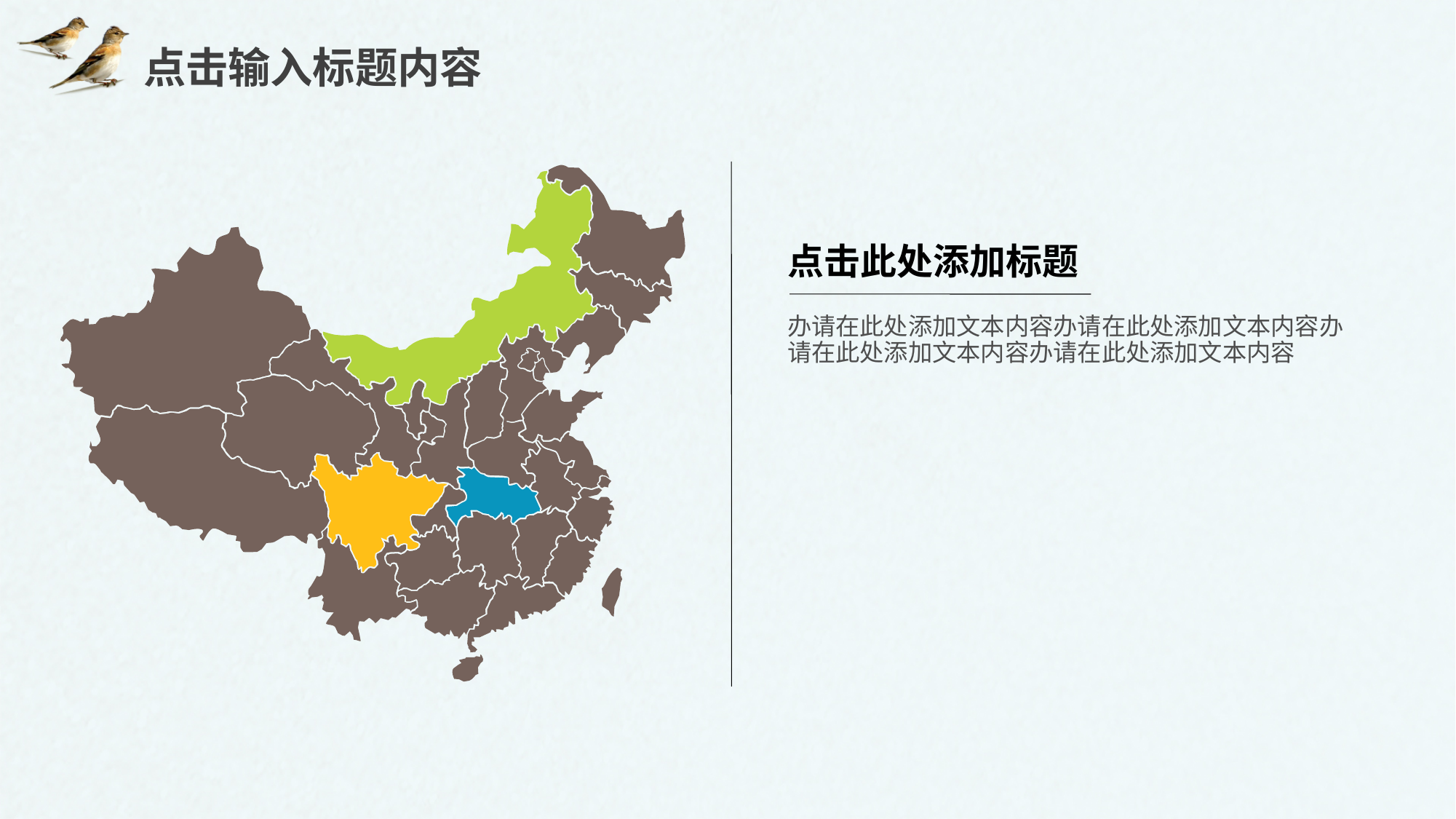

点击此处添加标题

办请在此处添加文本内容办请在此处添加文本内容办请在此处添加文本内容办请在此处添加文本内容